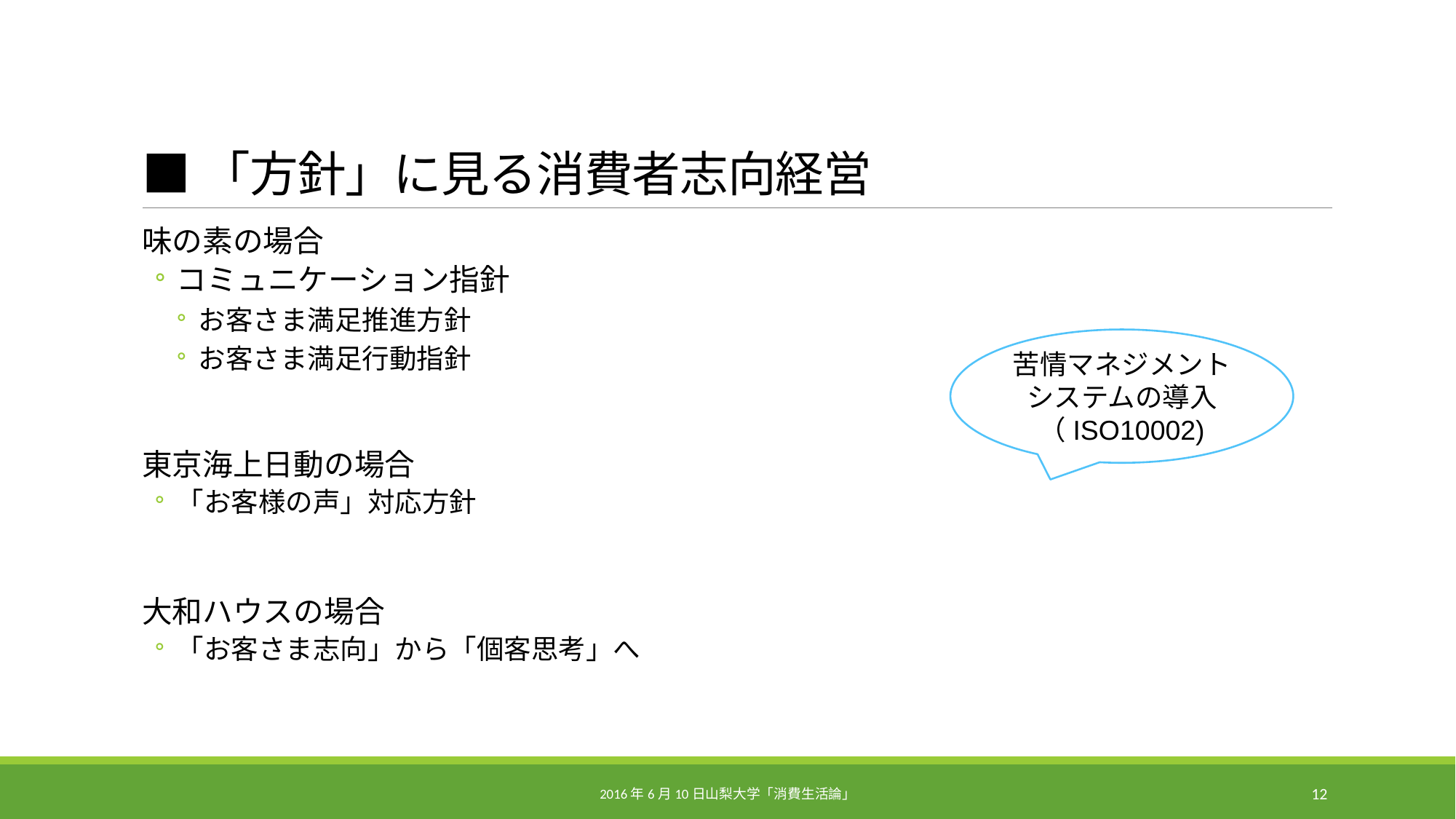

# ■「方針」に見る消費者志向経営
味の素の場合
コミュニケーション指針
お客さま満足推進方針
お客さま満足行動指針

東京海上日動の場合
「お客様の声」対応方針

大和ハウスの場合
「お客さま志向」から「個客思考」へ

苦情マネジメントシステムの導入（ISO10002)
2016年6月10日山梨大学「消費生活論」
12